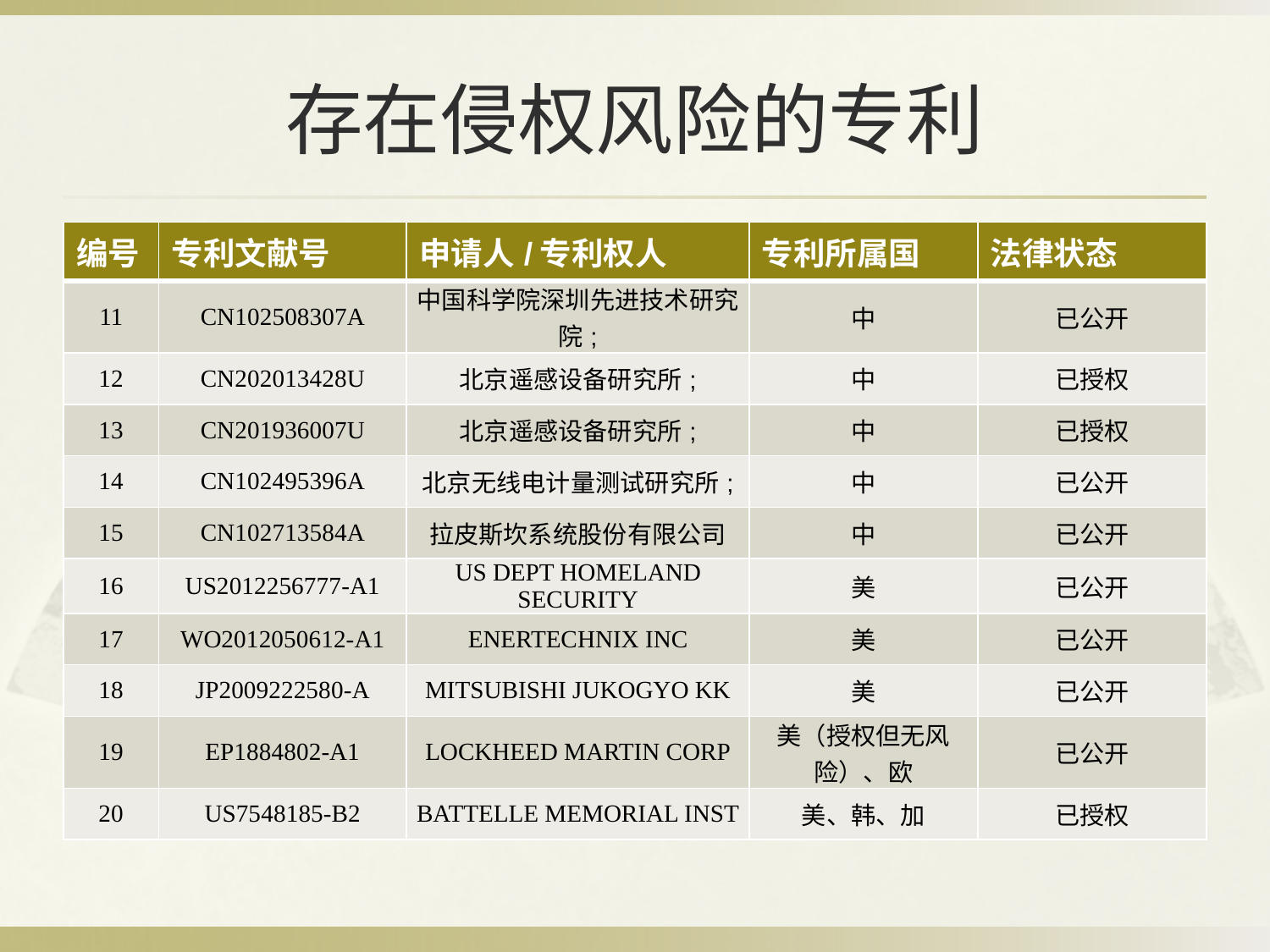

# 存在侵权风险的专利
| 编号 | 专利文献号 | 申请人/专利权人 | 专利所属国 | 法律状态 |
| --- | --- | --- | --- | --- |
| 11 | CN102508307A | 中国科学院深圳先进技术研究院; | 中 | 已公开 |
| 12 | CN202013428U | 北京遥感设备研究所; | 中 | 已授权 |
| 13 | CN201936007U | 北京遥感设备研究所; | 中 | 已授权 |
| 14 | CN102495396A | 北京无线电计量测试研究所; | 中 | 已公开 |
| 15 | CN102713584A | 拉皮斯坎系统股份有限公司 | 中 | 已公开 |
| 16 | US2012256777-A1 | US DEPT HOMELAND SECURITY | 美 | 已公开 |
| 17 | WO2012050612-A1 | ENERTECHNIX INC | 美 | 已公开 |
| 18 | JP2009222580-A | MITSUBISHI JUKOGYO KK | 美 | 已公开 |
| 19 | EP1884802-A1 | LOCKHEED MARTIN CORP | 美（授权但无风险）、欧 | 已公开 |
| 20 | US7548185-B2 | BATTELLE MEMORIAL INST | 美、韩、加 | 已授权 |